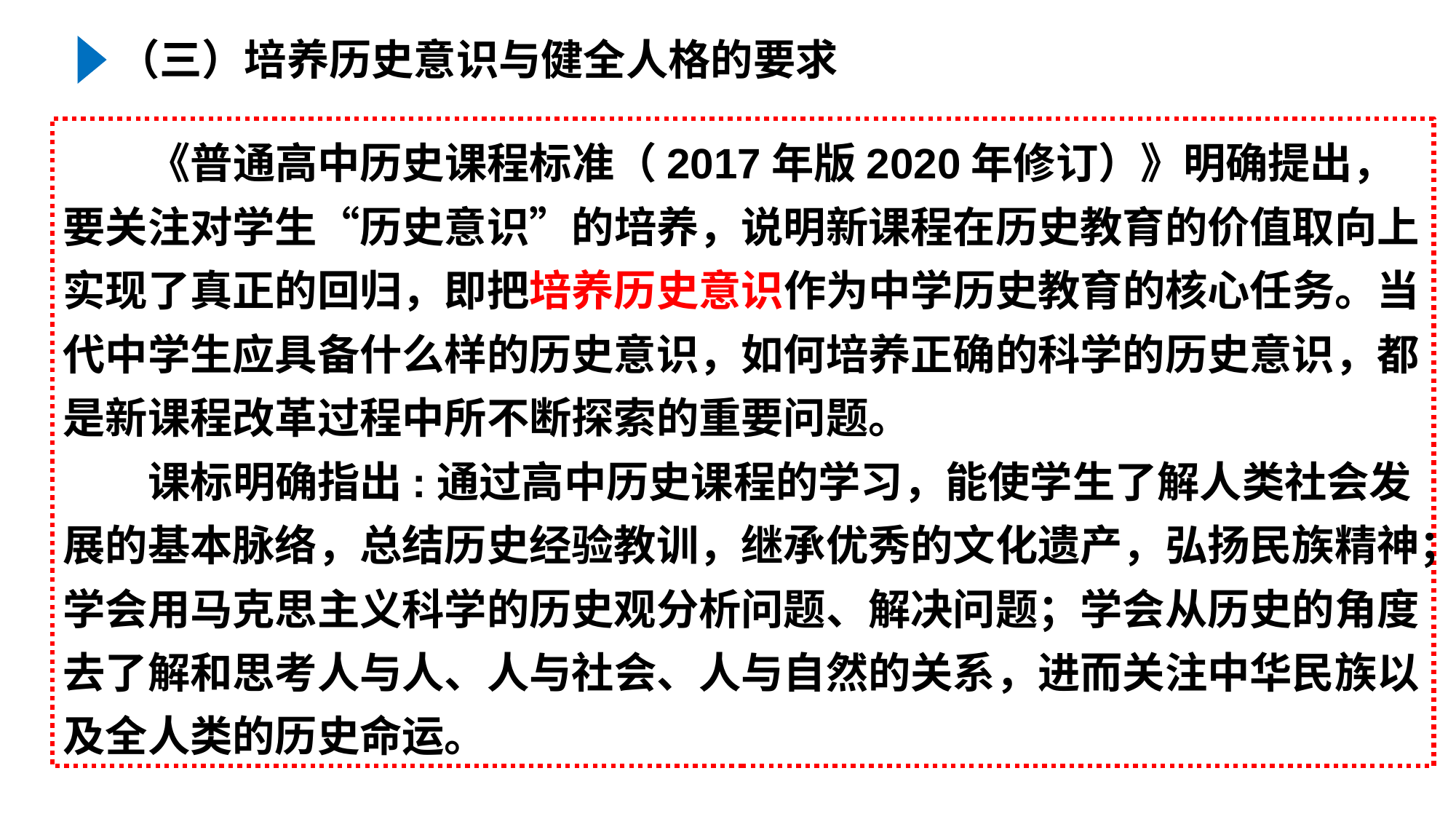

（三）培养历史意识与健全人格的要求

《普通高中历史课程标准（2017年版2020年修订）》明确提出，要关注对学生“历史意识”的培养，说明新课程在历史教育的价值取向上实现了真正的回归，即把培养历史意识作为中学历史教育的核心任务。当代中学生应具备什么样的历史意识，如何培养正确的科学的历史意识，都是新课程改革过程中所不断探索的重要问题。
课标明确指出:通过高中历史课程的学习，能使学生了解人类社会发展的基本脉络，总结历史经验教训，继承优秀的文化遗产，弘扬民族精神；学会用马克思主义科学的历史观分析问题、解决问题；学会从历史的角度去了解和思考人与人、人与社会、人与自然的关系，进而关注中华民族以及全人类的历史命运。